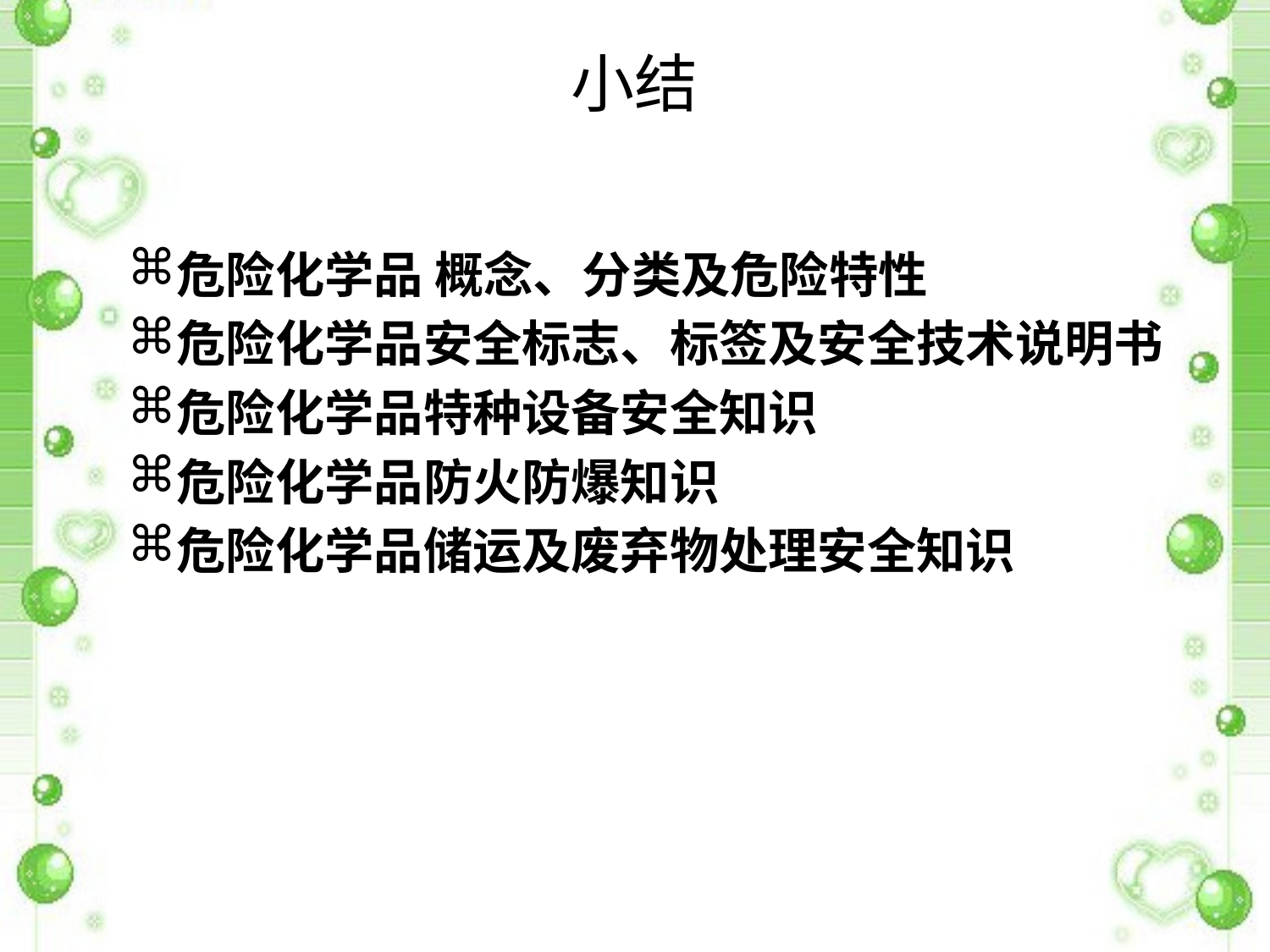

# 小结
危险化学品 概念、分类及危险特性
危险化学品安全标志、标签及安全技术说明书
危险化学品特种设备安全知识
危险化学品防火防爆知识
危险化学品储运及废弃物处理安全知识